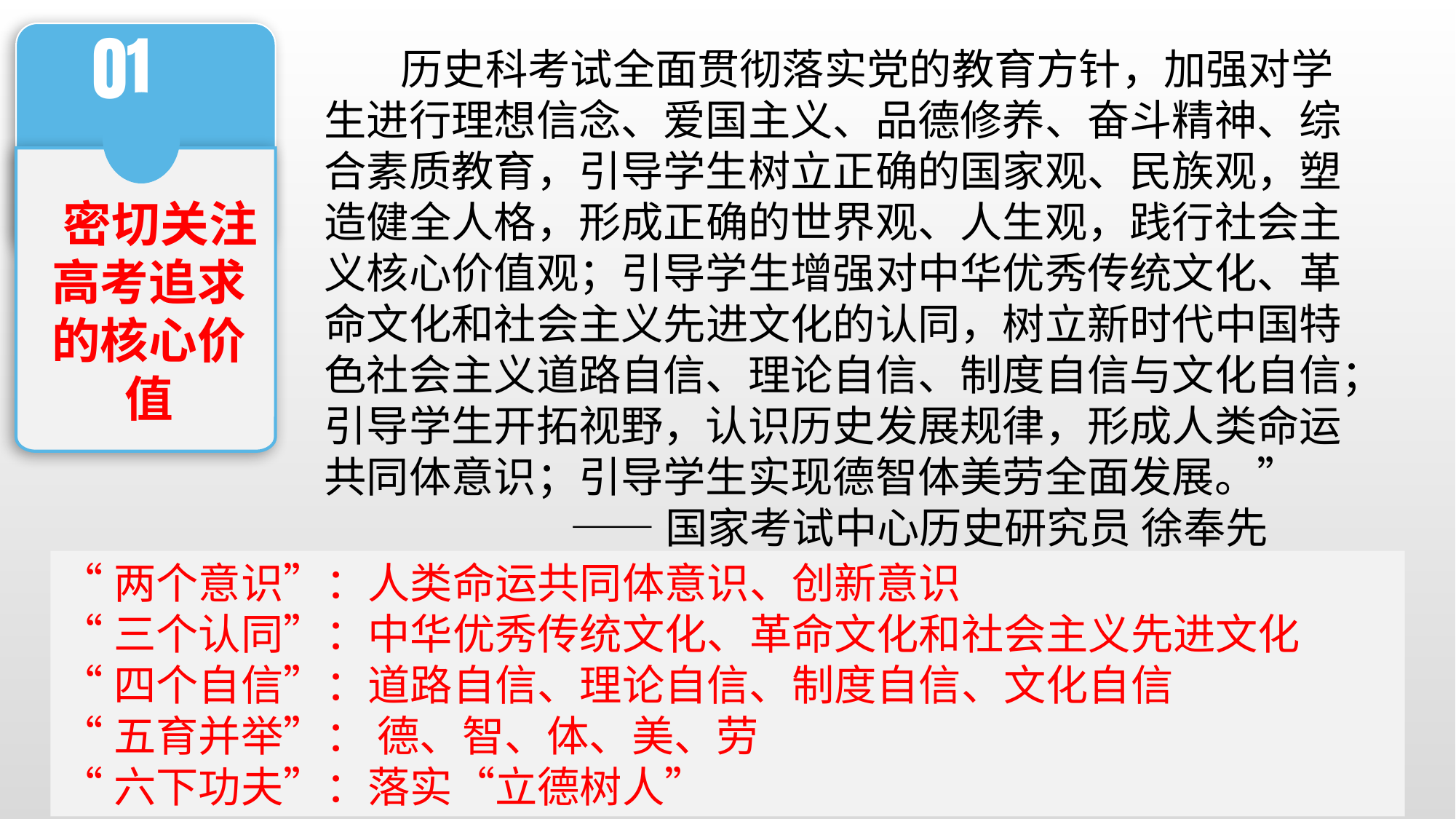

01
       历史科考试全面贯彻落实党的教育方针，加强对学生进行理想信念、爱国主义、品德修养、奋斗精神、综合素质教育，引导学生树立正确的国家观、民族观，塑造健全人格，形成正确的世界观、人生观，践行社会主义核心价值观；引导学生增强对中华优秀传统文化、革命文化和社会主义先进文化的认同，树立新时代中国特色社会主义道路自信、理论自信、制度自信与文化自信；引导学生开拓视野，认识历史发展规律，形成人类命运共同体意识；引导学生实现德智体美劳全面发展。”
                          ——国家考试中心历史研究员 徐奉先

 密切关注高考追求的核心价值
“两个意识”：人类命运共同体意识、创新意识
“三个认同”：中华优秀传统文化、革命文化和社会主义先进文化
“四个自信”：道路自信、理论自信、制度自信、文化自信
“五育并举”： 德、智、体、美、劳
“六下功夫”：落实“立德树人”